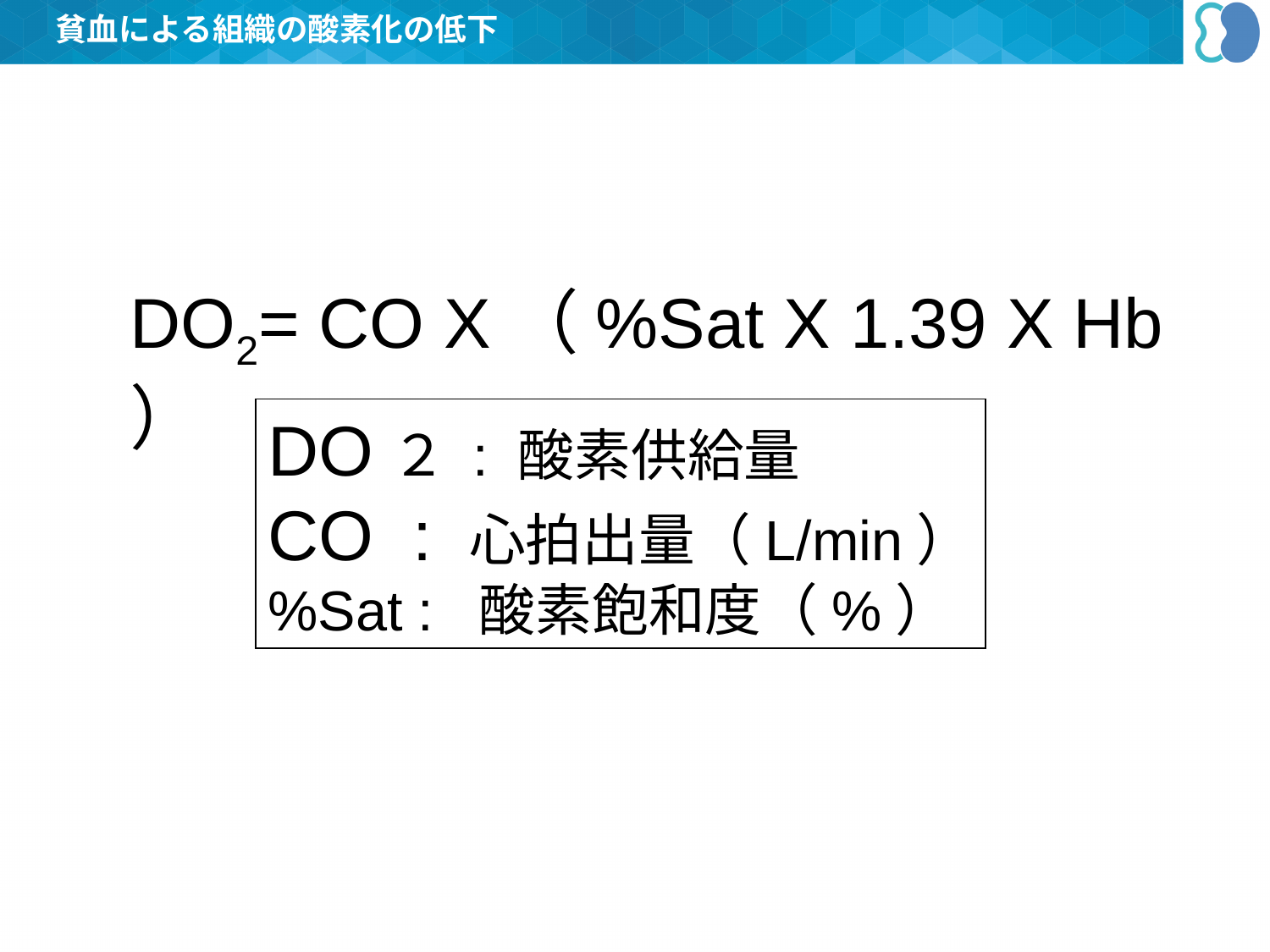

貧血による組織の酸素化の低下
DO2= CO X（%Sat X 1.39 X Hb ）
DO２ : 酸素供給量
CO  : 心拍出量（L/min）
%Sat :  酸素飽和度（%）